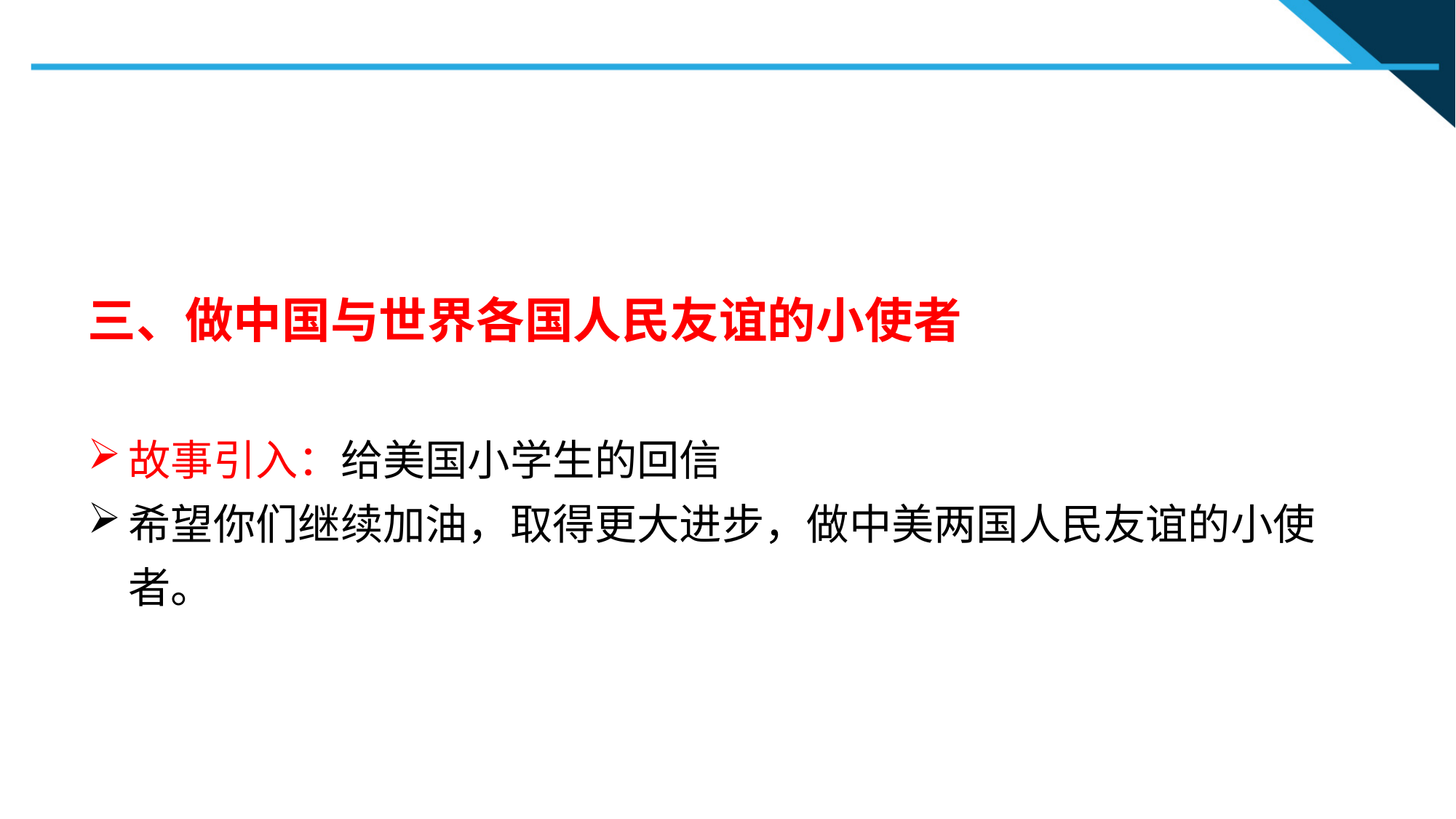

三、做中国与世界各国人民友谊的小使者

故事引入：给美国小学生的回信
希望你们继续加油，取得更大进步，做中美两国人民友谊的小使者。